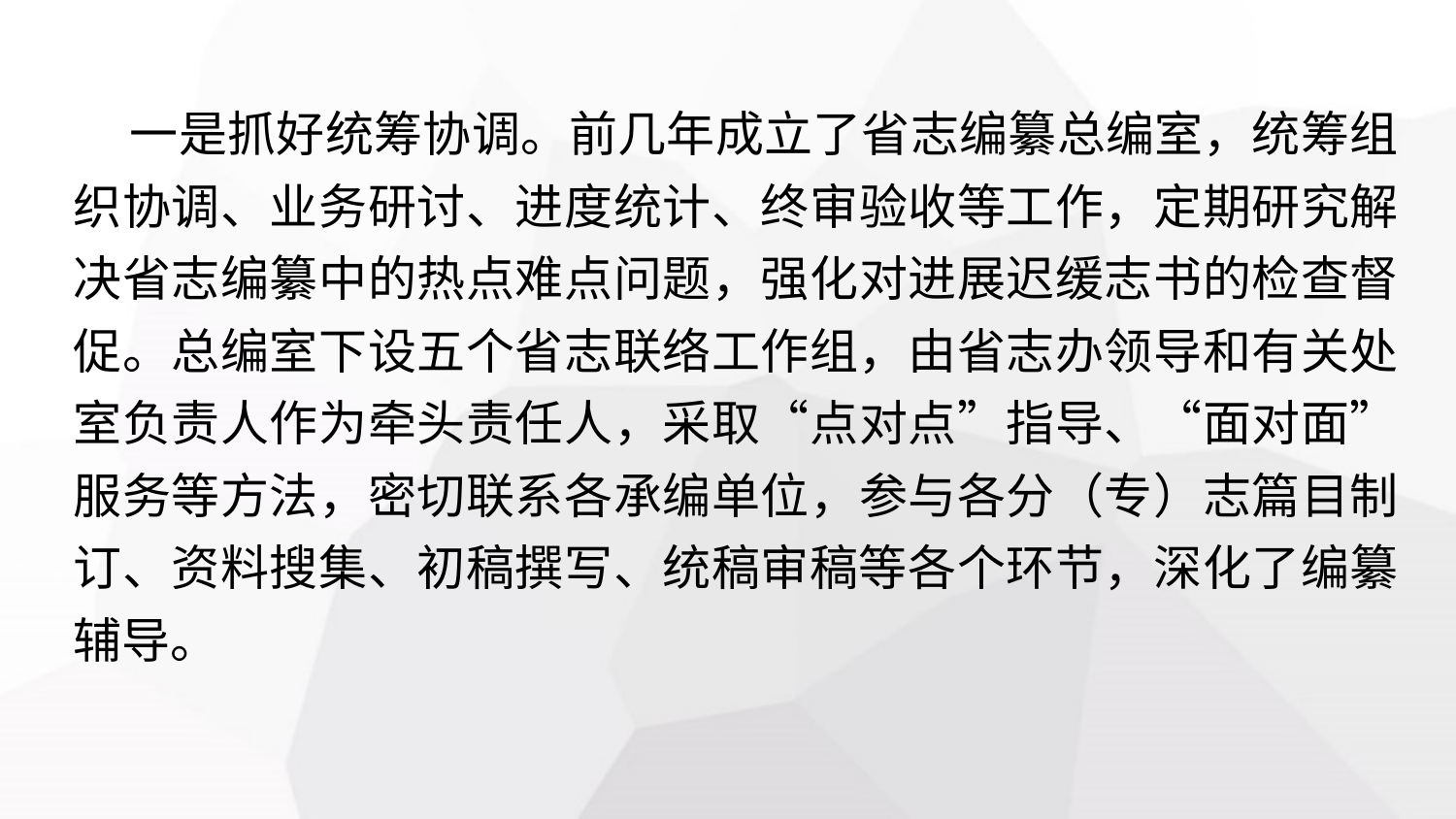

一是抓好统筹协调。前几年成立了省志编纂总编室，统筹组织协调、业务研讨、进度统计、终审验收等工作，定期研究解决省志编纂中的热点难点问题，强化对进展迟缓志书的检查督促。总编室下设五个省志联络工作组，由省志办领导和有关处室负责人作为牵头责任人，采取“点对点”指导、“面对面”服务等方法，密切联系各承编单位，参与各分（专）志篇目制订、资料搜集、初稿撰写、统稿审稿等各个环节，深化了编纂辅导。